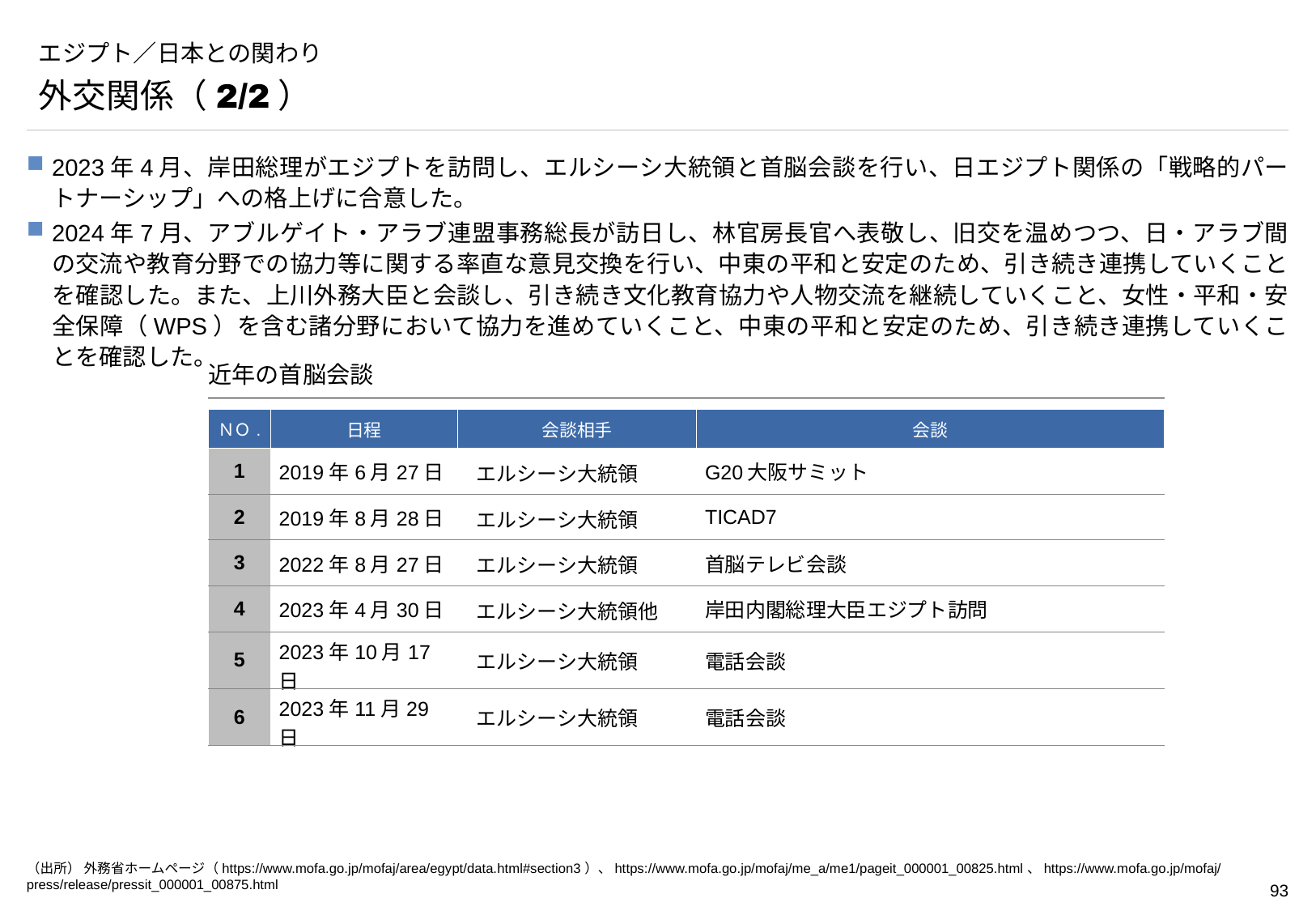

# エジプト／日本との関わり
外交関係（2/2）
2023年4月、岸田総理がエジプトを訪問し、エルシーシ大統領と首脳会談を行い、日エジプト関係の「戦略的パートナーシップ」への格上げに合意した。
2024年7月、アブルゲイト・アラブ連盟事務総長が訪日し、林官房長官へ表敬し、旧交を温めつつ、日・アラブ間の交流や教育分野での協力等に関する率直な意見交換を行い、中東の平和と安定のため、引き続き連携していくことを確認した。また、上川外務大臣と会談し、引き続き文化教育協力や人物交流を継続していくこと、女性・平和・安全保障（WPS）を含む諸分野において協力を進めていくこと、中東の平和と安定のため、引き続き連携していくことを確認した。
近年の首脳会談
| ＮＯ. | 日程 | 会談相手 | 会談 |
| --- | --- | --- | --- |
| 1 | 2019年6月27日 | エルシーシ大統領 | G20大阪サミット |
| 2 | 2019年8月28日 | エルシーシ大統領 | TICAD7 |
| 3 | 2022年8月27日 | エルシーシ大統領 | 首脳テレビ会談 |
| 4 | 2023年4月30日 | エルシーシ大統領他 | 岸田内閣総理大臣エジプト訪問 |
| 5 | 2023年10月17日 | エルシーシ大統領 | 電話会談 |
| 6 | 2023年11月29日 | エルシーシ大統領 | 電話会談 |
（出所） 外務省ホームページ（https://www.mofa.go.jp/mofaj/area/egypt/data.html#section3）、https://www.mofa.go.jp/mofaj/me_a/me1/pageit_000001_00825.html、https://www.mofa.go.jp/mofaj/press/release/pressit_000001_00875.html